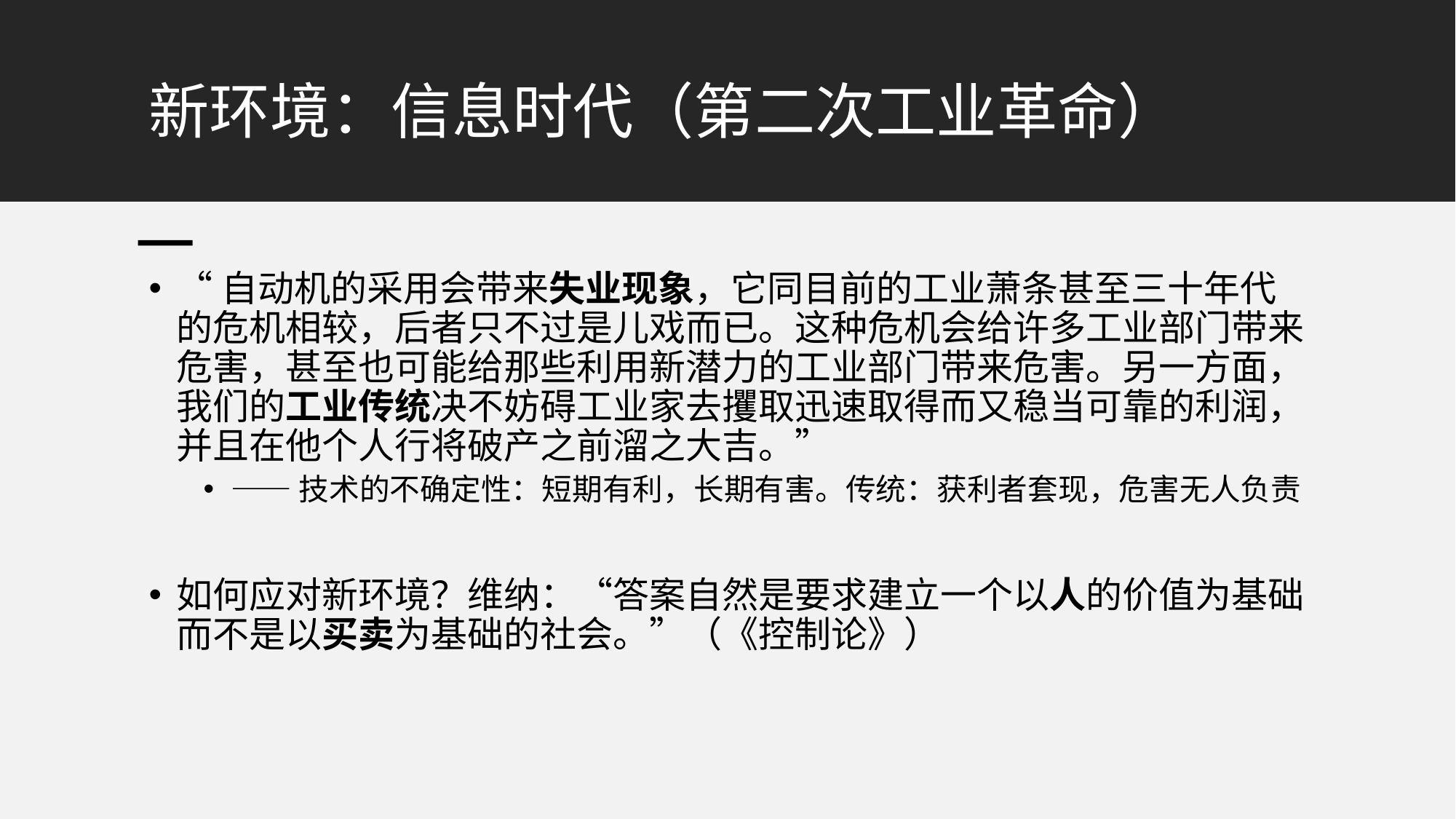

# 新环境：信息时代（第二次工业革命）

“自动机的采用会带来失业现象，它同目前的工业萧条甚至三十年代的危机相较，后者只不过是儿戏而已。这种危机会给许多工业部门带来危害，甚至也可能给那些利用新潜力的工业部门带来危害。另一方面，我们的工业传统决不妨碍工业家去攫取迅速取得而又稳当可靠的利润，并且在他个人行将破产之前溜之大吉。”
——技术的不确定性：短期有利，长期有害。传统：获利者套现，危害无人负责

如何应对新环境？维纳：“答案自然是要求建立一个以人的价值为基础而不是以买卖为基础的社会。”（《控制论》）